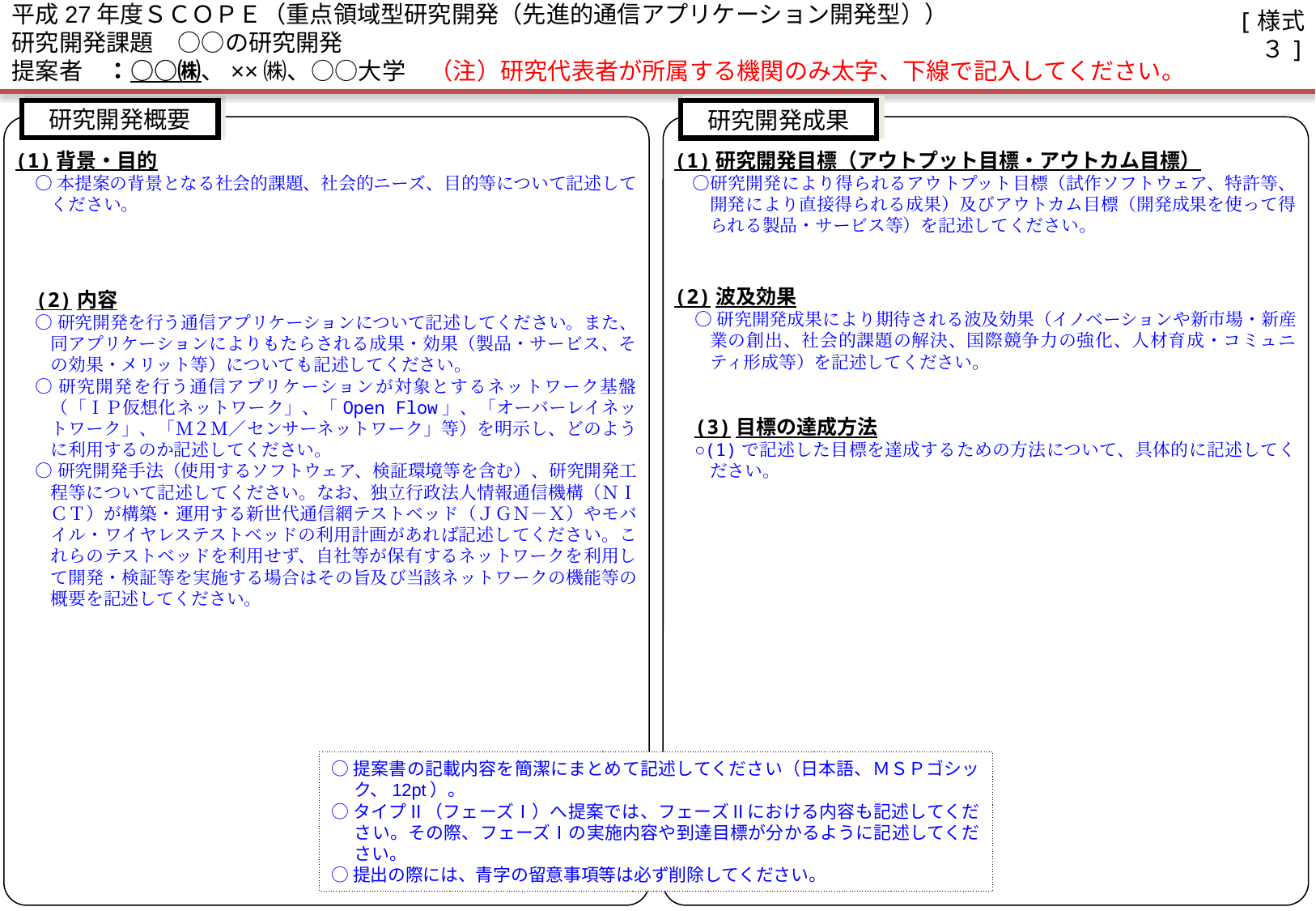

平成27年度ＳＣＯＰＥ（重点領域型研究開発（先進的通信アプリケーション開発型））
研究開発課題　○○の研究開発
提案者　：○○㈱、××㈱、○○大学　（注）研究代表者が所属する機関のみ太字、下線で記入してください。
[様式３]
研究開発概要
研究開発成果

(1)背景・目的
○本提案の背景となる社会的課題、社会的ニーズ、目的等について記述してください。

(2)内容
○研究開発を行う通信アプリケーションについて記述してください。また、同アプリケーションによりもたらされる成果・効果（製品・サービス、その効果・メリット等）についても記述してください。
○研究開発を行う通信アプリケーションが対象とするネットワーク基盤（「ＩＰ仮想化ネットワーク」、「Open Flow」、「オーバーレイネットワーク」、「Ｍ２Ｍ／センサーネットワーク」等）を明示し、どのように利用するのか記述してください。
○研究開発手法（使用するソフトウェア、検証環境等を含む）、研究開発工程等について記述してください。なお、独立行政法人情報通信機構（ＮＩＣＴ）が構築・運用する新世代通信網テストベッド（ＪＧＮ－Ｘ）やモバイル・ワイヤレステストベッドの利用計画があれば記述してください。これらのテストベッドを利用せず、自社等が保有するネットワークを利用して開発・検証等を実施する場合はその旨及び当該ネットワークの機能等の概要を記述してください。

(1)研究開発目標（アウトプット目標・アウトカム目標）
　○研究開発により得られるアウトプット目標（試作ソフトウェア、特許等、開発により直接得られる成果）及びアウトカム目標（開発成果を使って得られる製品・サービス等）を記述してください。

(2)波及効果
○研究開発成果により期待される波及効果（イノベーションや新市場・新産業の創出、社会的課題の解決、国際競争力の強化、人材育成・コミュニティ形成等）を記述してください。

(3)目標の達成方法
○(1)で記述した目標を達成するための方法について、具体的に記述してください。

○提案書の記載内容を簡潔にまとめて記述してください（日本語、ＭＳＰゴシック、12pt）。
○タイプⅡ（フェーズⅠ）へ提案では、フェーズⅡにおける内容も記述してください。その際、フェーズⅠの実施内容や到達目標が分かるように記述してください。
○提出の際には、青字の留意事項等は必ず削除してください。